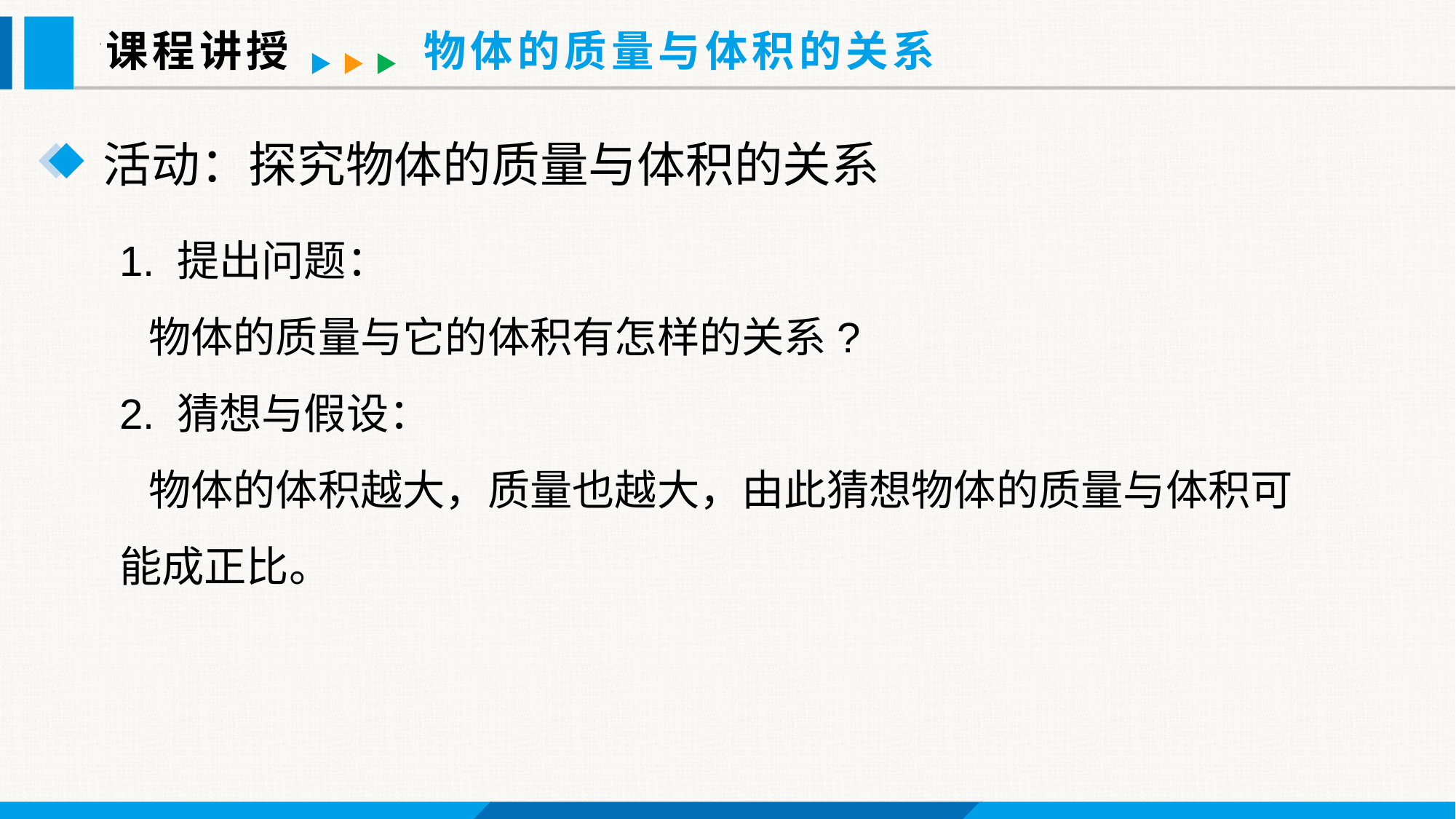

课程讲授
物体的质量与体积的关系

活动：探究物体的质量与体积的关系

1. 提出问题：
  物体的质量与它的体积有怎样的关系?
2. 猜想与假设：
  物体的体积越大，质量也越大，由此猜想物体的质量与体积可能成正比。